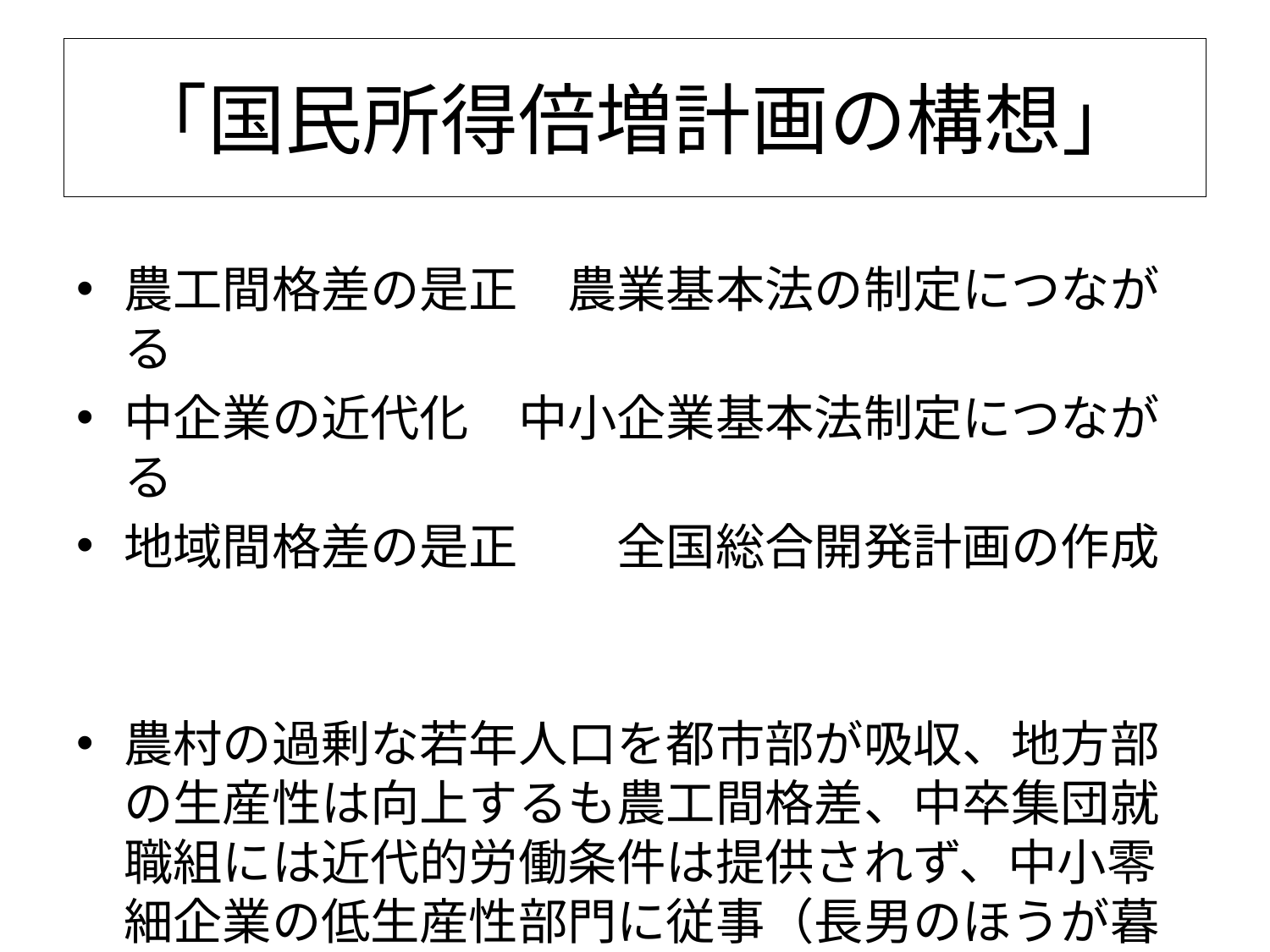

# 「国民所得倍増計画の構想」
農工間格差の是正　農業基本法の制定につながる
中企業の近代化　中小企業基本法制定につながる
地域間格差の是正　　全国総合開発計画の作成

農村の過剰な若年人口を都市部が吸収、地方部の生産性は向上するも農工間格差、中卒集団就職組には近代的労働条件は提供されず、中小零細企業の低生産性部門に従事（長男のほうが暮らしは上）、中小零細企業と大企業の格差。併せて地域間（都市と農村）格差是正の必要性が叫ばれる。